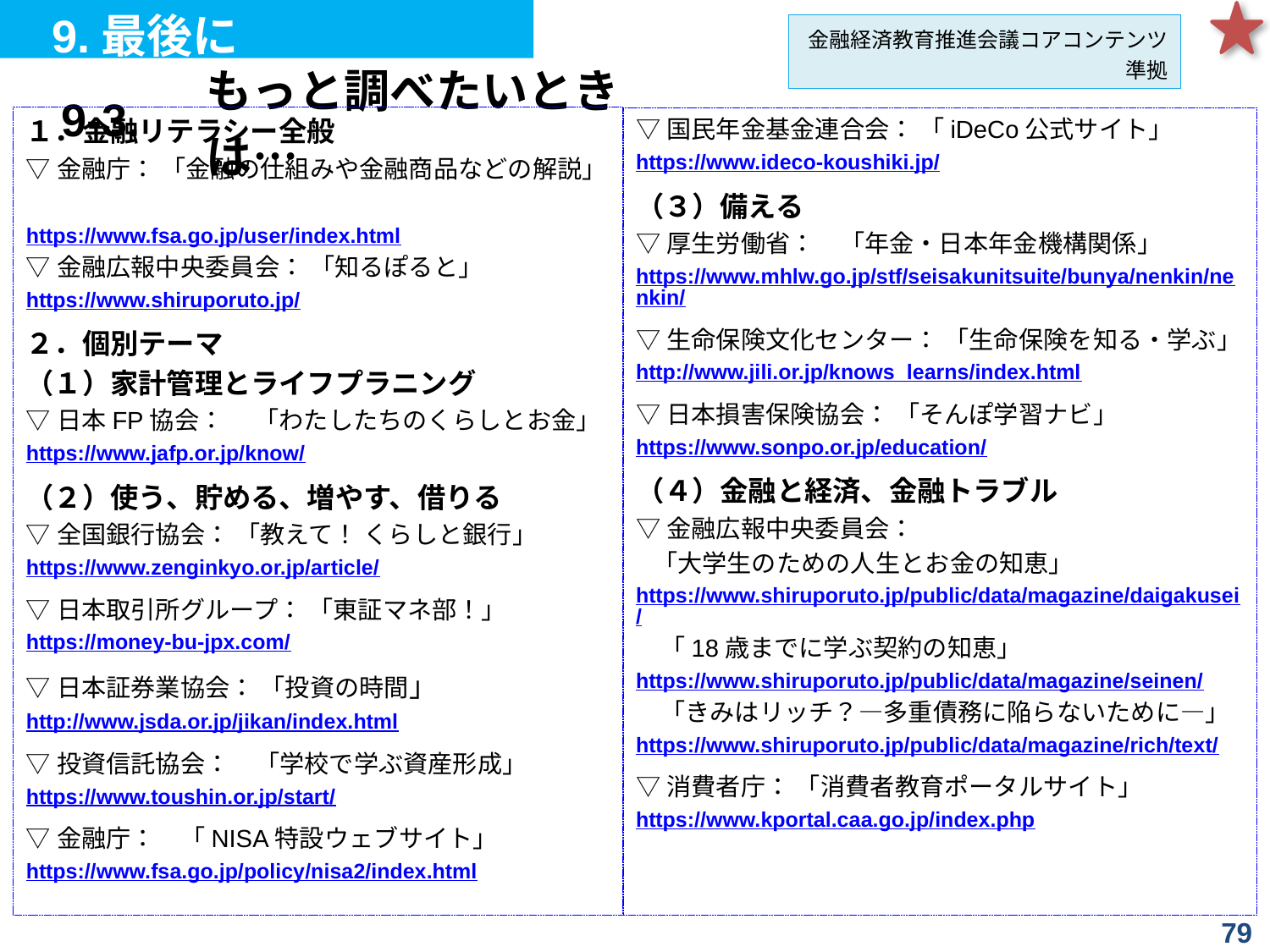

9.最後に

金融経済教育推進会議コアコンテンツ準拠
| 9-3. | もっと調べたいときは… |
| --- | --- |
１．金融リテラシー全般
▽金融庁： 「金融の仕組みや金融商品などの解説」
https://www.fsa.go.jp/user/index.html
▽金融広報中央委員会： 「知るぽると」
https://www.shiruporuto.jp/
２．個別テーマ
（１）家計管理とライフプラニング
▽日本FP協会：　 「わたしたちのくらしとお金」
https://www.jafp.or.jp/know/
（２）使う、貯める、増やす、借りる
▽全国銀行協会： 「教えて！ くらしと銀行」
https://www.zenginkyo.or.jp/article/
▽日本取引所グループ： 「東証マネ部！」
https://money-bu-jpx.com/
▽日本証券業協会： 「投資の時間」
http://www.jsda.or.jp/jikan/index.html
▽投資信託協会：　「学校で学ぶ資産形成」
https://www.toushin.or.jp/start/
▽金融庁：　「NISA特設ウェブサイト」
https://www.fsa.go.jp/policy/nisa2/index.html

▽国民年金基金連合会： 「iDeCo公式サイト」
https://www.ideco-koushiki.jp/
（３）備える
▽厚生労働省：　「年金・日本年金機構関係」
https://www.mhlw.go.jp/stf/seisakunitsuite/bunya/nenkin/nenkin/
▽生命保険文化センター： 「生命保険を知る・学ぶ」
http://www.jili.or.jp/knows_learns/index.html
▽日本損害保険協会： 「そんぽ学習ナビ」
https://www.sonpo.or.jp/education/
（４）金融と経済、金融トラブル
▽金融広報中央委員会：
  「大学生のための人生とお金の知恵」
https://www.shiruporuto.jp/public/data/magazine/daigakusei/
　「18歳までに学ぶ契約の知恵」
https://www.shiruporuto.jp/public/data/magazine/seinen/
　「きみはリッチ？―多重債務に陥らないために―」
https://www.shiruporuto.jp/public/data/magazine/rich/text/
▽消費者庁： 「消費者教育ポータルサイト」
https://www.kportal.caa.go.jp/index.php